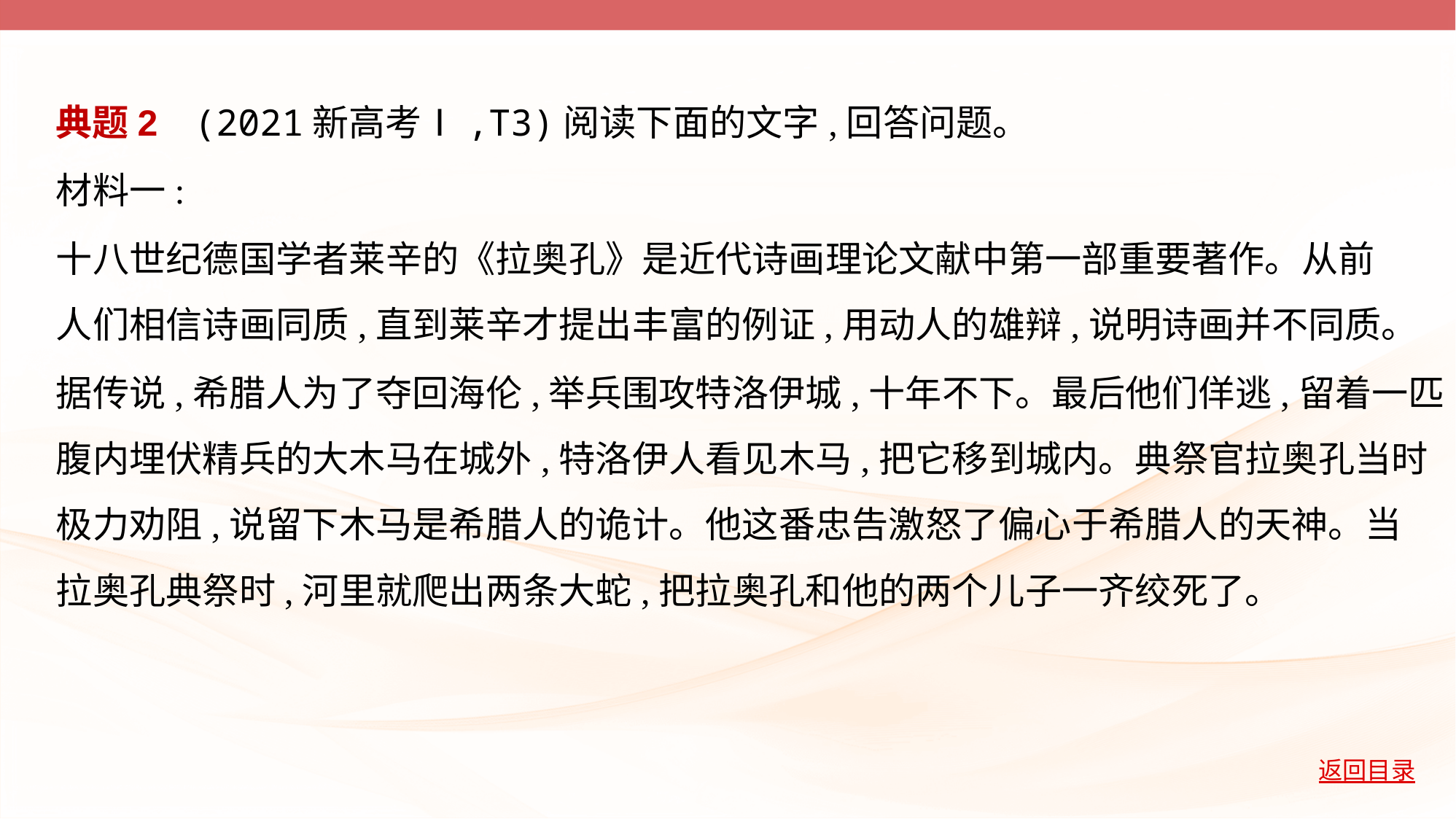

典题2    (2021新高考Ⅰ,T3)阅读下面的文字,回答问题。
材料一:
十八世纪德国学者莱辛的《拉奥孔》是近代诗画理论文献中第一部重要著作。从前
人们相信诗画同质,直到莱辛才提出丰富的例证,用动人的雄辩,说明诗画并不同质。
据传说,希腊人为了夺回海伦,举兵围攻特洛伊城,十年不下。最后他们佯逃,留着一匹
腹内埋伏精兵的大木马在城外,特洛伊人看见木马,把它移到城内。典祭官拉奥孔当时
极力劝阻,说留下木马是希腊人的诡计。他这番忠告激怒了偏心于希腊人的天神。当
拉奥孔典祭时,河里就爬出两条大蛇,把拉奥孔和他的两个儿子一齐绞死了。